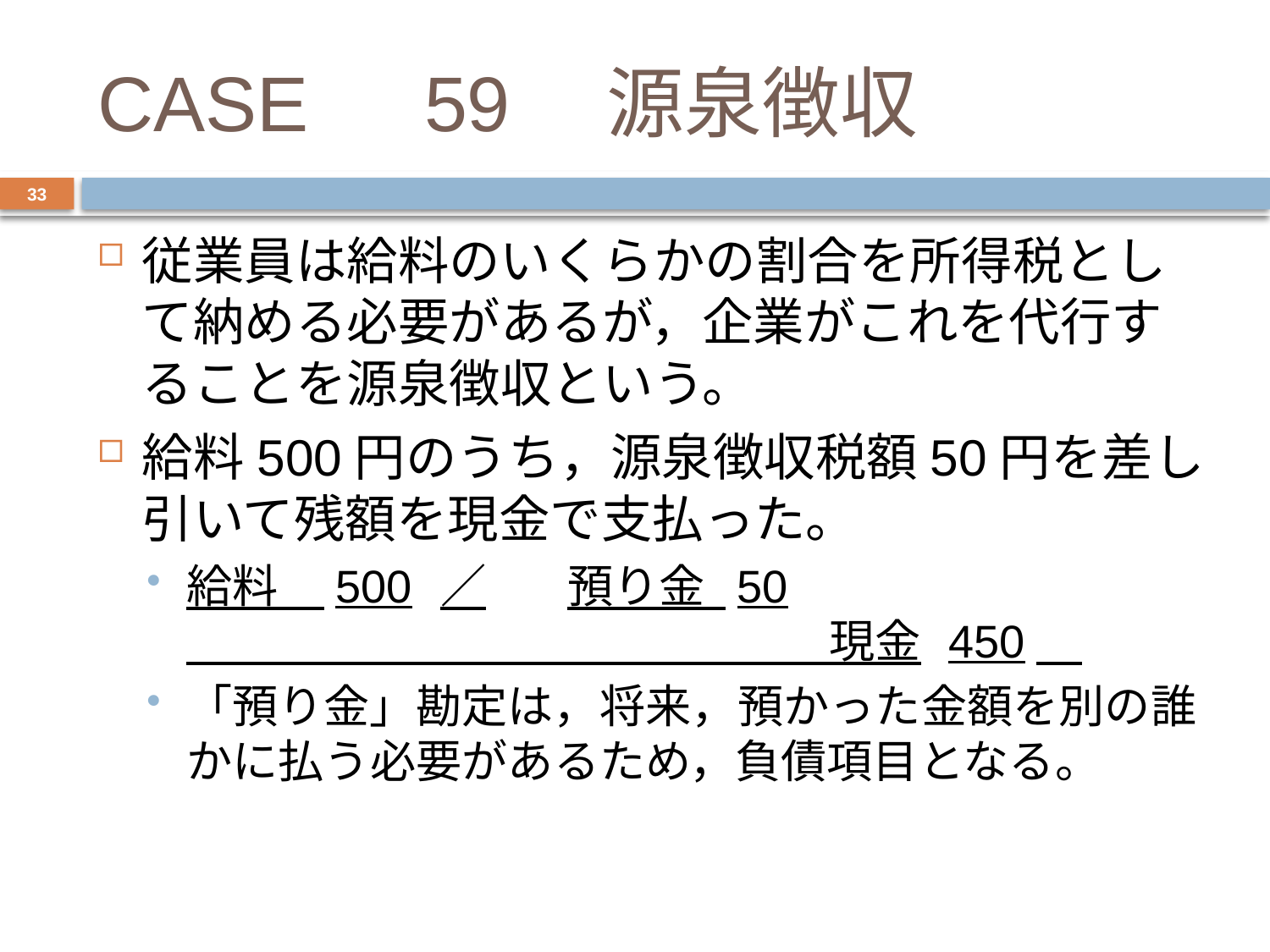

# CASE　59　源泉徴収
33
従業員は給料のいくらかの割合を所得税として納める必要があるが，企業がこれを代行することを源泉徴収という。
給料500円のうち，源泉徴収税額50円を差し引いて残額を現金で支払った。
給料　500	／	預り金  50
　　　　　　　　　　　　　　現金	450
「預り金」勘定は，将来，預かった金額を別の誰かに払う必要があるため，負債項目となる。